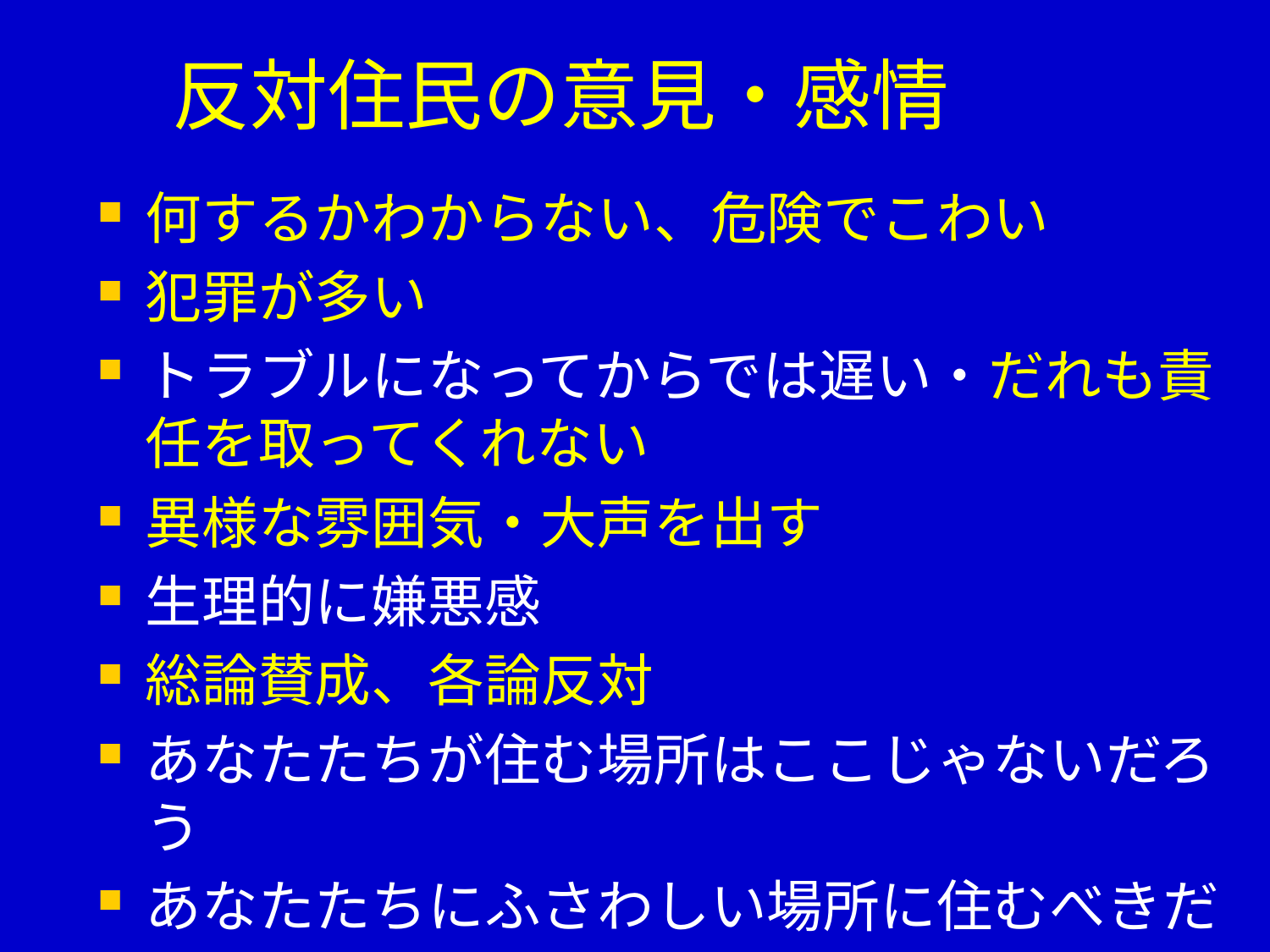

# 反対住民の意見・感情
何するかわからない、危険でこわい
犯罪が多い
トラブルになってからでは遅い・だれも責任を取ってくれない
異様な雰囲気・大声を出す
生理的に嫌悪感
総論賛成、各論反対
あなたたちが住む場所はここじゃないだろう
あなたたちにふさわしい場所に住むべきだ